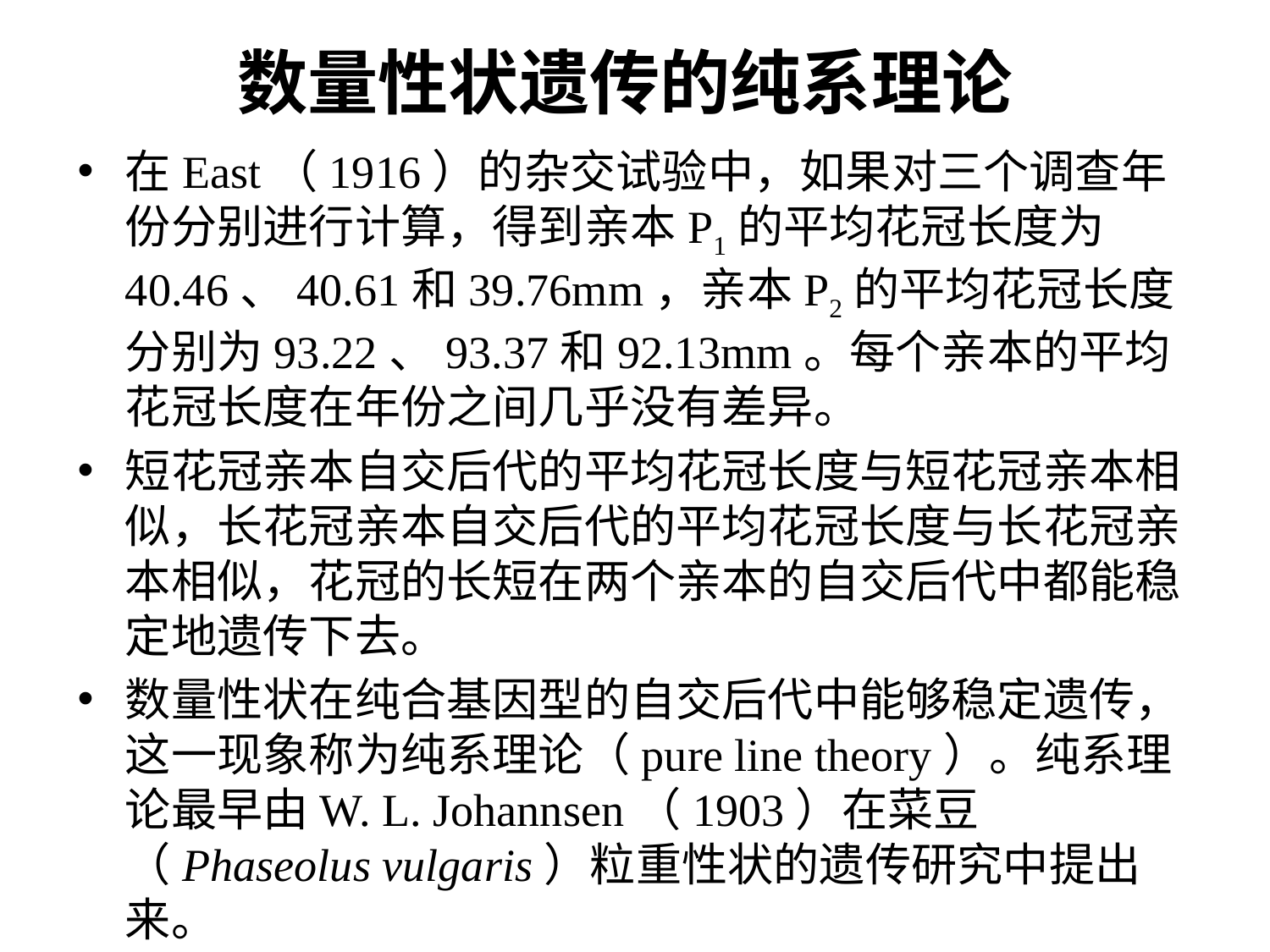

# 数量性状遗传的纯系理论
在East（1916）的杂交试验中，如果对三个调查年份分别进行计算，得到亲本P1的平均花冠长度为40.46、40.61和39.76mm，亲本P2的平均花冠长度分别为93.22、93.37和92.13mm。每个亲本的平均花冠长度在年份之间几乎没有差异。
短花冠亲本自交后代的平均花冠长度与短花冠亲本相似，长花冠亲本自交后代的平均花冠长度与长花冠亲本相似，花冠的长短在两个亲本的自交后代中都能稳定地遗传下去。
数量性状在纯合基因型的自交后代中能够稳定遗传，这一现象称为纯系理论（pure line theory）。纯系理论最早由W. L. Johannsen（1903）在菜豆（Phaseolus vulgaris）粒重性状的遗传研究中提出来。